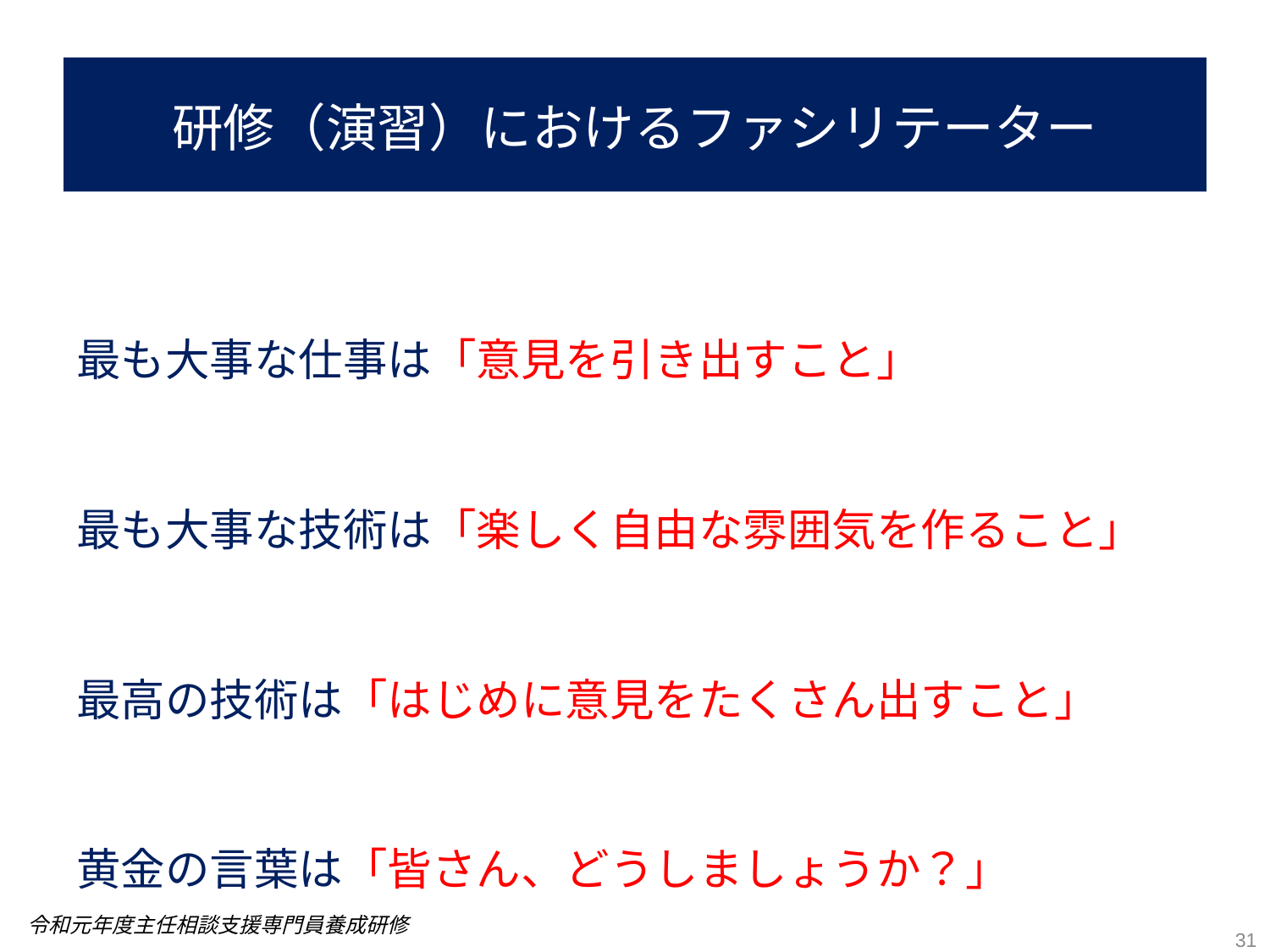

# 研修（演習）におけるファシリテーター
最も大事な仕事は「意見を引き出すこと」
最も大事な技術は「楽しく自由な雰囲気を作ること」
最高の技術は「はじめに意見をたくさん出すこと」
黄金の言葉は「皆さん、どうしましょうか？」
令和元年度主任相談支援専門員養成研修
31